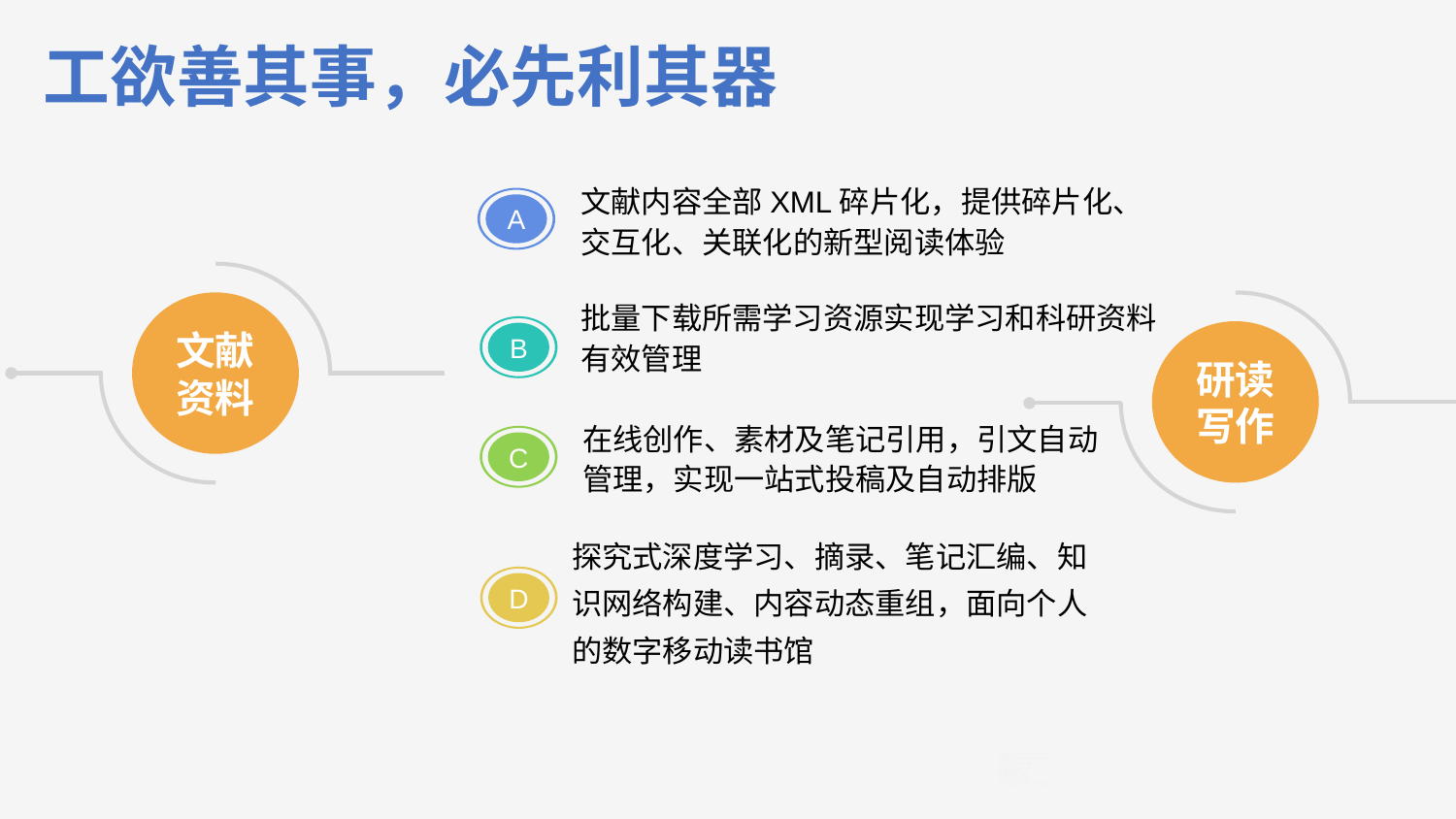

工欲善其事，必先利其器
A
文献内容全部XML碎片化，提供碎片化、交互化、关联化的新型阅读体验

文献
资料

B
研读写作
批量下载所需学习资源实现学习和科研资料有效管理

C
在线创作、素材及笔记引用，引文自动管理，实现一站式投稿及自动排版
D
探究式深度学习、摘录、笔记汇编、知识网络构建、内容动态重组，面向个人的数字移动读书馆